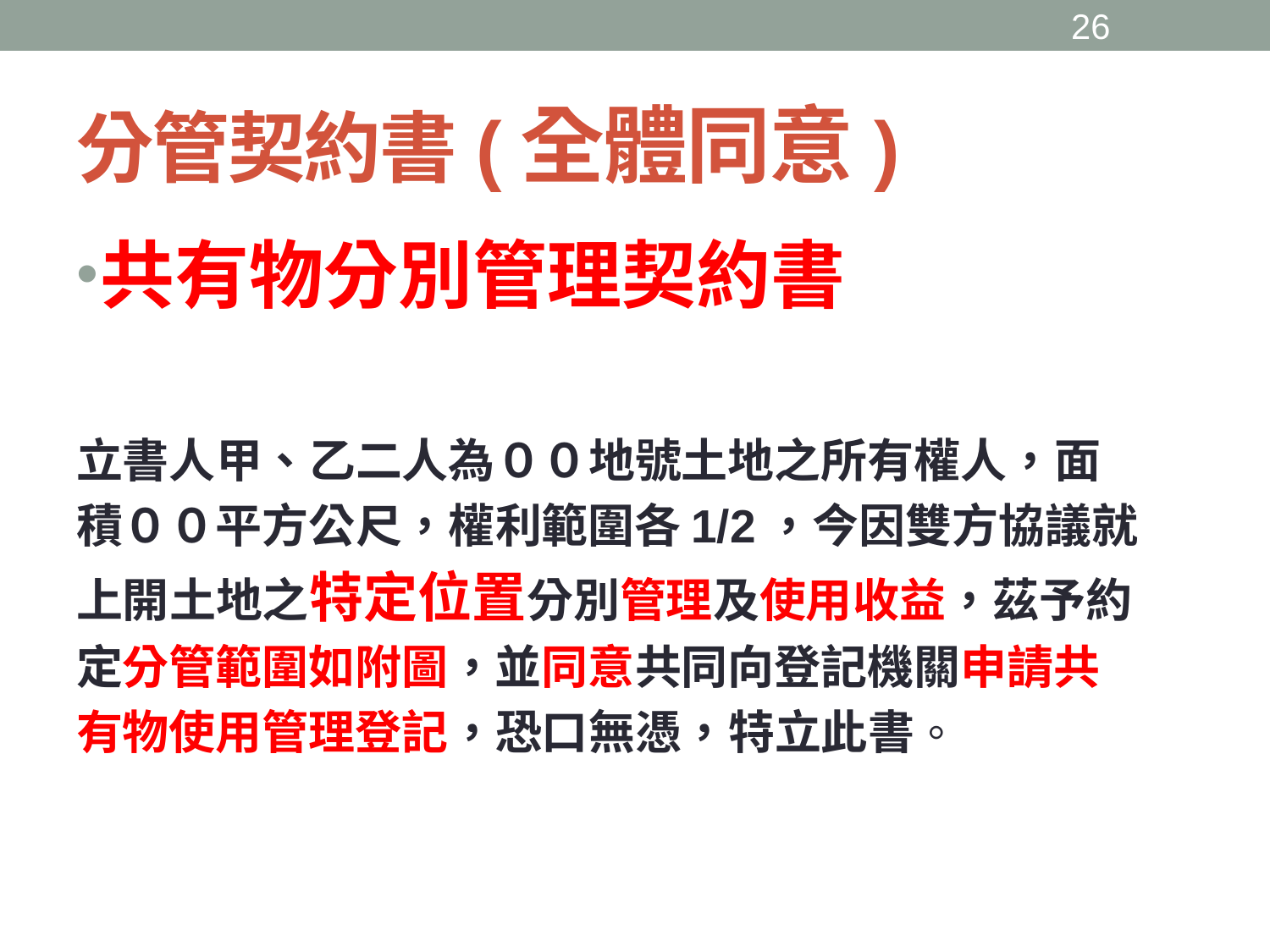

26
# 分管契約書(全體同意)
共有物分別管理契約書

立書人甲、乙二人為００地號土地之所有權人，面
積００平方公尺，權利範圍各1/2，今因雙方協議就
上開土地之特定位置分別管理及使用收益，茲予約
定分管範圍如附圖，並同意共同向登記機關申請共
有物使用管理登記，恐口無憑，特立此書。